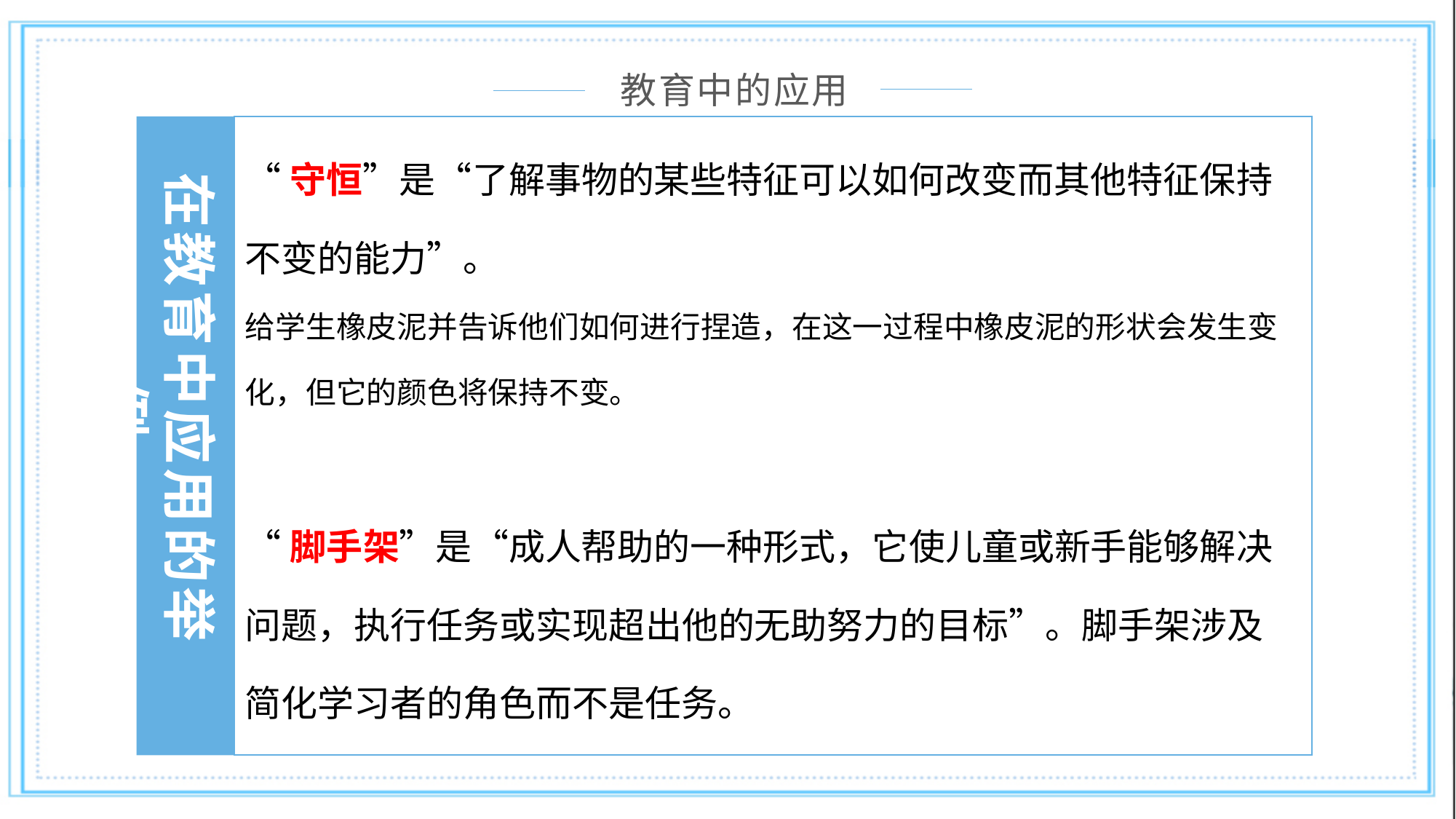

教育中的应用

“守恒”是“了解事物的某些特征可以如何改变而其他特征保持不变的能力”。
给学生橡皮泥并告诉他们如何进行捏造，在这一过程中橡皮泥的形状会发生变化，但它的颜色将保持不变。

“脚手架”是“成人帮助的一种形式，它使儿童或新手能够解决问题，执行任务或实现超出他的无助努力的目标”。脚手架涉及简化学习者的角色而不是任务。

在教育中应用的举例